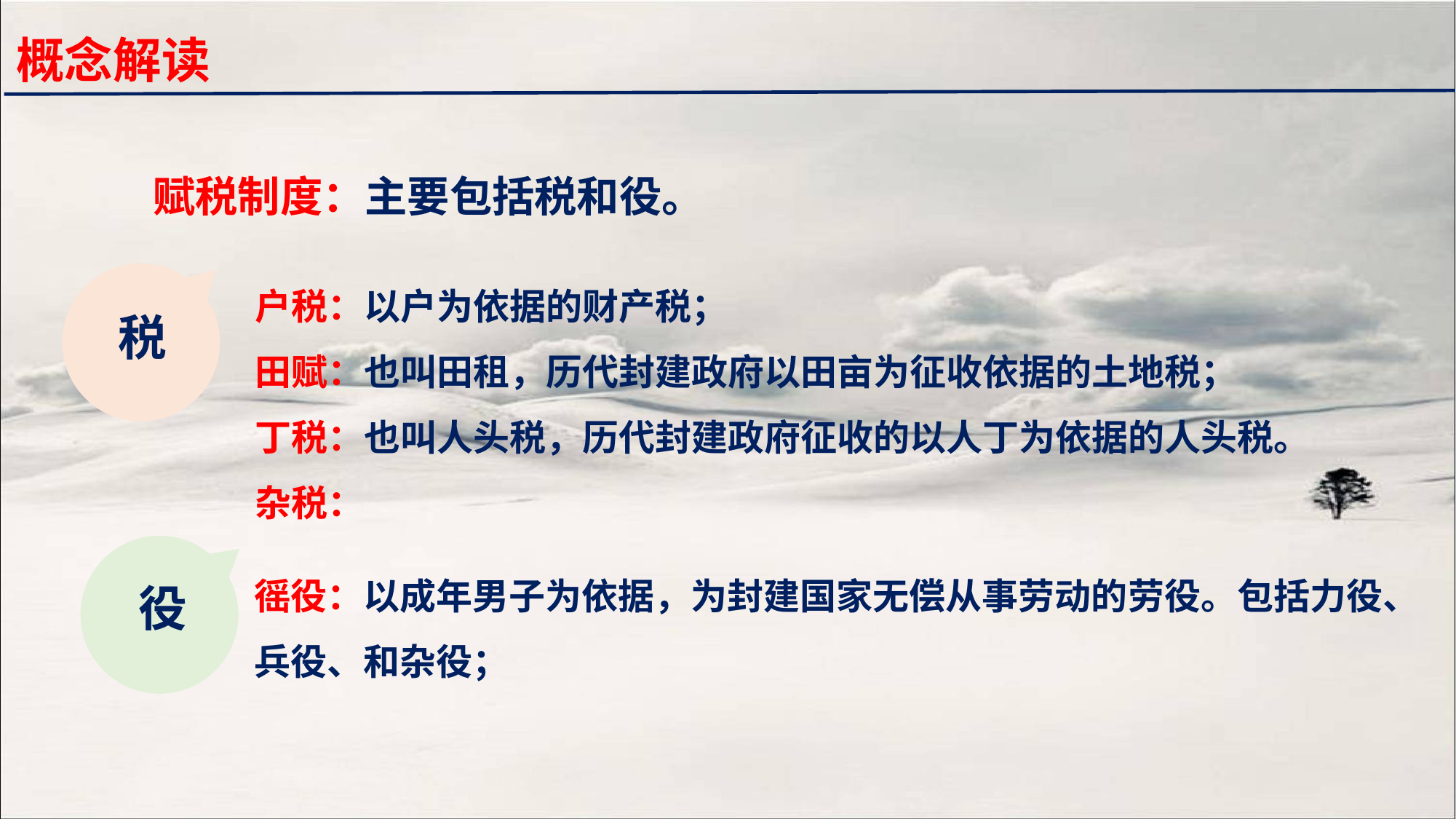

概念解读

赋税制度：主要包括税和役。

户税：以户为依据的财产税；
田赋：也叫田租，历代封建政府以田亩为征收依据的土地税；
丁税：也叫人头税，历代封建政府征收的以人丁为依据的人头税。
杂税：
税

徭役：以成年男子为依据，为封建国家无偿从事劳动的劳役。包括力役、兵役、和杂役；
役